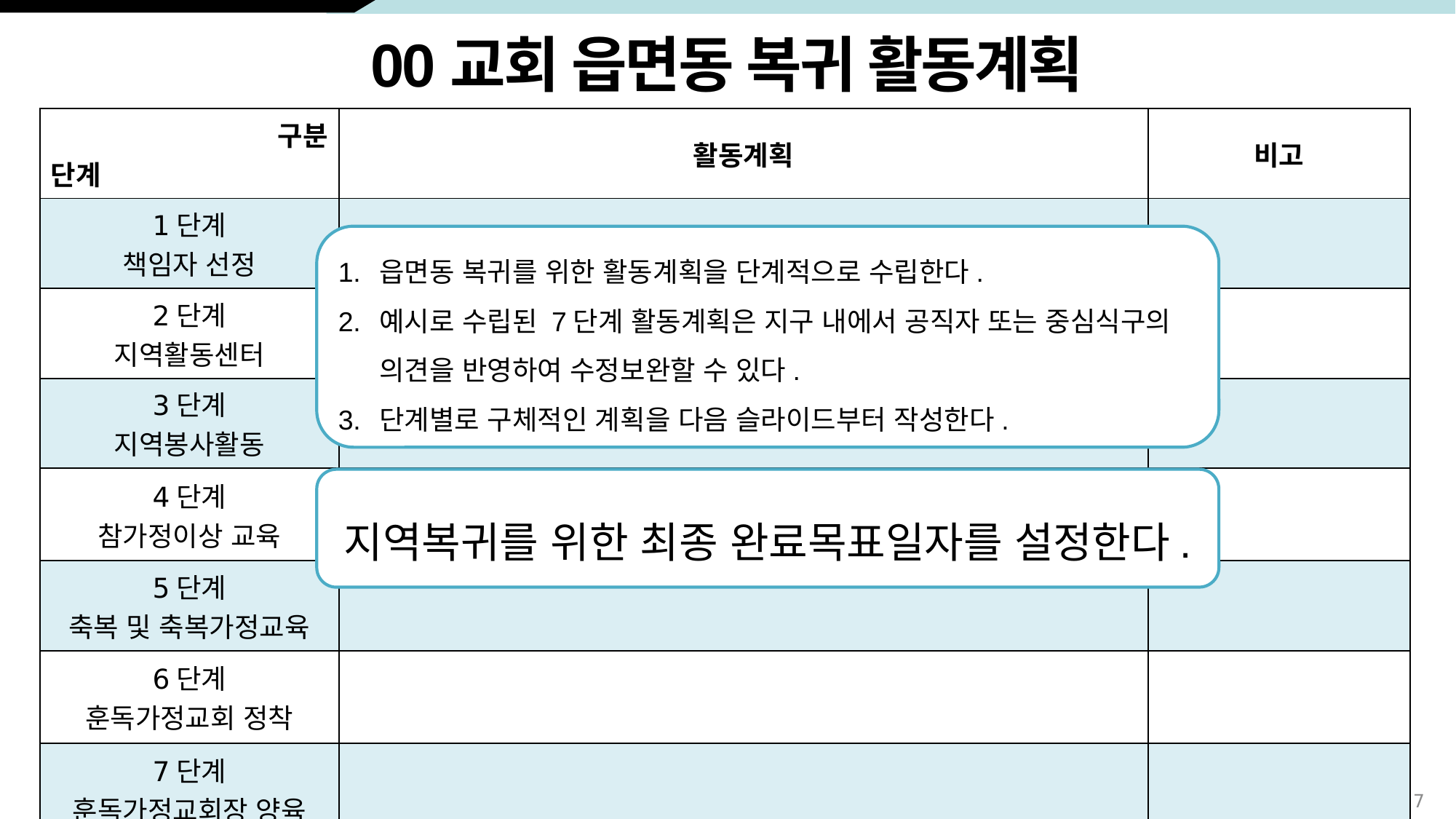

# 00교회 읍면동 복귀 활동계획
| 구분 단계 | 활동계획 | 비고 |
| --- | --- | --- |
| 1단계 책임자 선정 |  |  |
| 2단계 지역활동센터 |  |  |
| 3단계 지역봉사활동 |  |  |
| 4단계 참가정이상 교육 |  |  |
| 5단계 축복 및 축복가정교육 |  |  |
| 6단계 훈독가정교회 정착 |  |  |
| 7단계 훈독가정교회장 양육 |  |  |
읍면동 복귀를 위한 활동계획을 단계적으로 수립한다.
예시로 수립된 7단계 활동계획은 지구 내에서 공직자 또는 중심식구의 의견을 반영하여 수정보완할 수 있다.
단계별로 구체적인 계획을 다음 슬라이드부터 작성한다.
지역복귀를 위한 최종 완료목표일자를 설정한다.
7